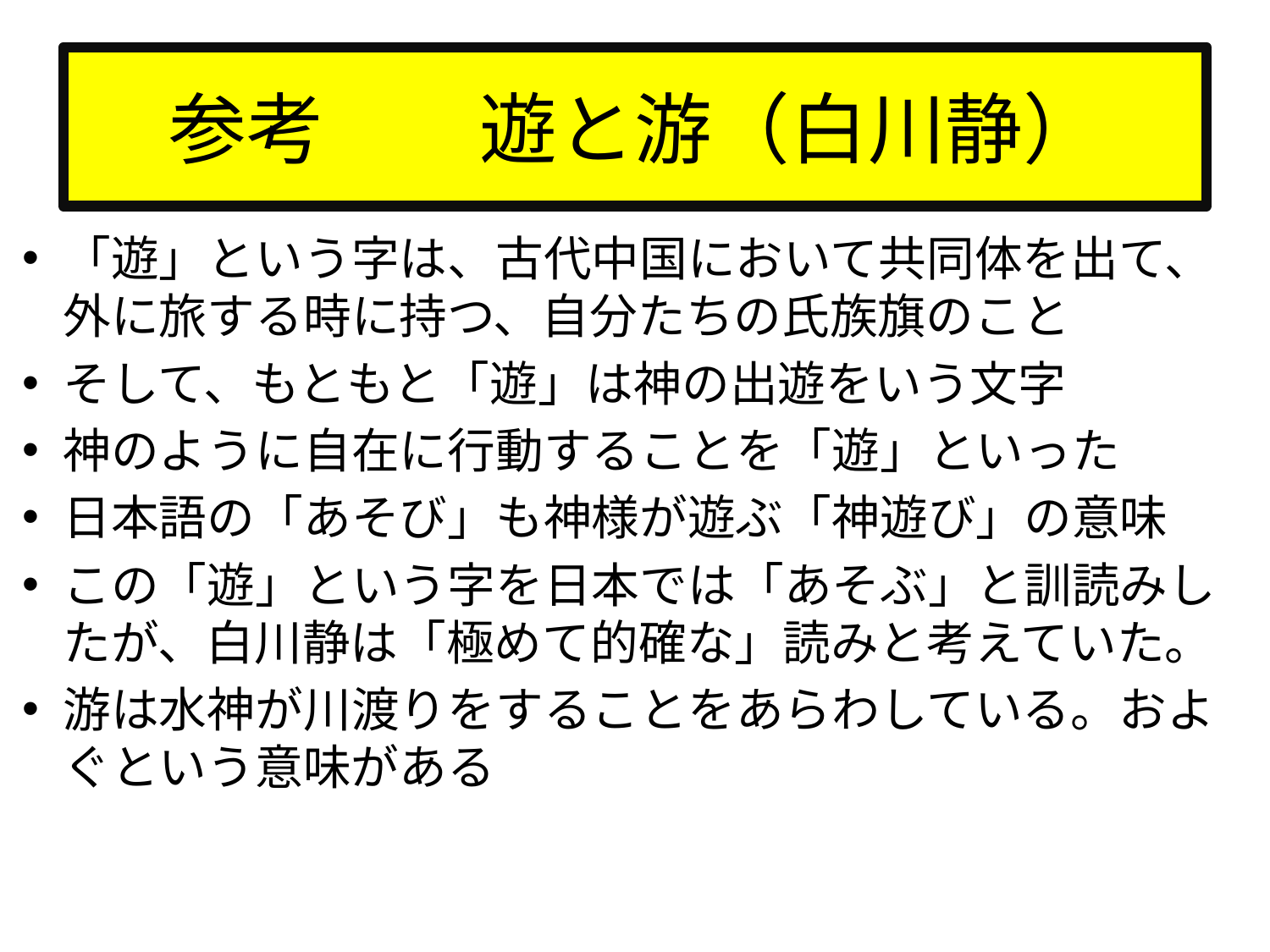

# 参考　　遊と游（白川静）
「遊」という字は、古代中国において共同体を出て、外に旅する時に持つ、自分たちの氏族旗のこと
そして、もともと「遊」は神の出遊をいう文字
神のように自在に行動することを「遊」といった
日本語の「あそび」も神様が遊ぶ「神遊び」の意味
この「遊」という字を日本では「あそぶ」と訓読みしたが、白川静は「極めて的確な」読みと考えていた。
游は水神が川渡りをすることをあらわしている。およぐという意味がある